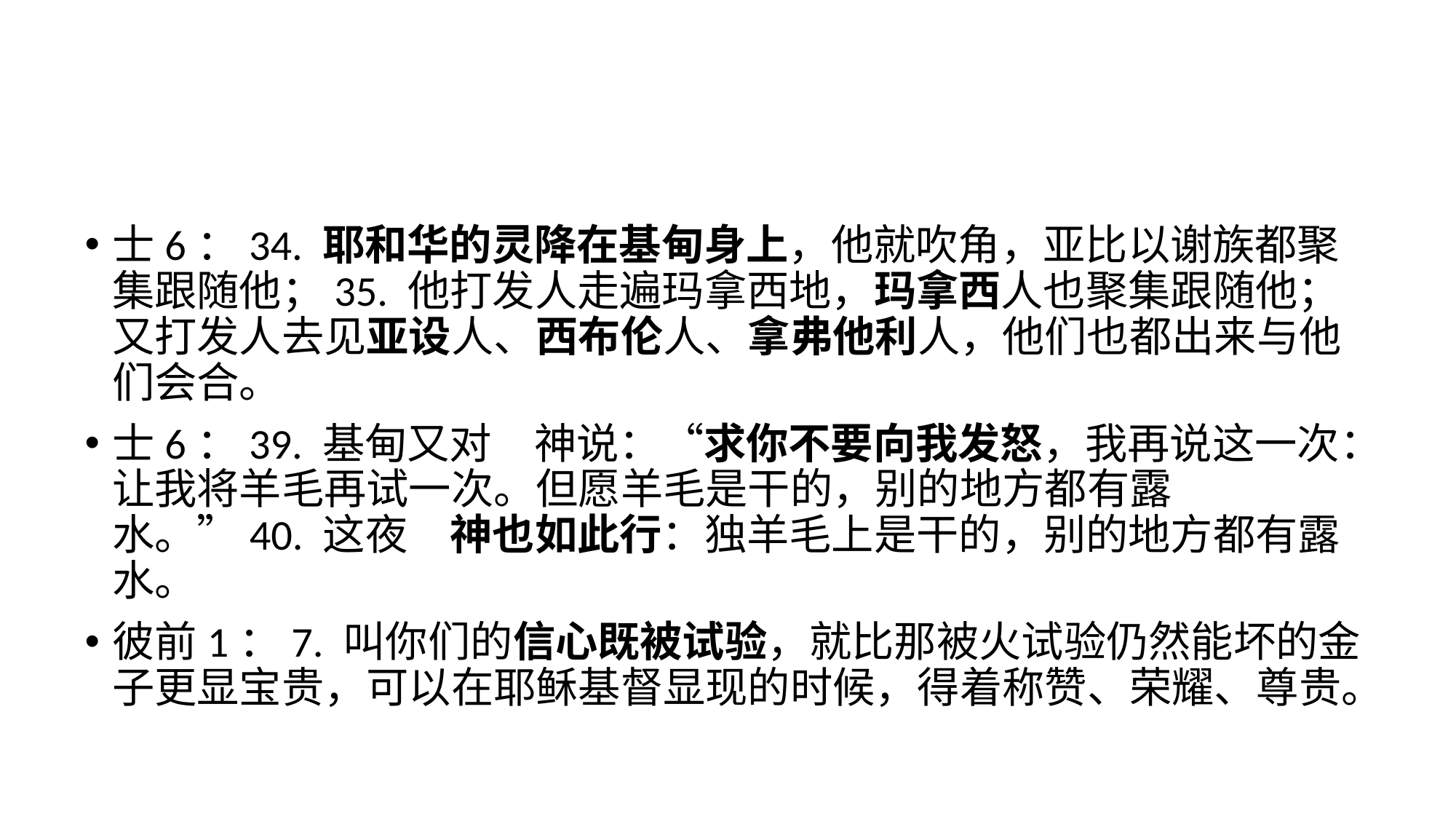

士6：34. 耶和华的灵降在基甸身上，他就吹角，亚比以谢族都聚集跟随他；35. 他打发人走遍玛拿西地，玛拿西人也聚集跟随他；又打发人去见亚设人、西布伦人、拿弗他利人，他们也都出来与他们会合。
士6：39. 基甸又对　神说：“求你不要向我发怒，我再说这一次：让我将羊毛再试一次。但愿羊毛是干的，别的地方都有露水。”40. 这夜　神也如此行：独羊毛上是干的，别的地方都有露水。
彼前1：7. 叫你们的信心既被试验，就比那被火试验仍然能坏的金子更显宝贵，可以在耶稣基督显现的时候，得着称赞、荣耀、尊贵。